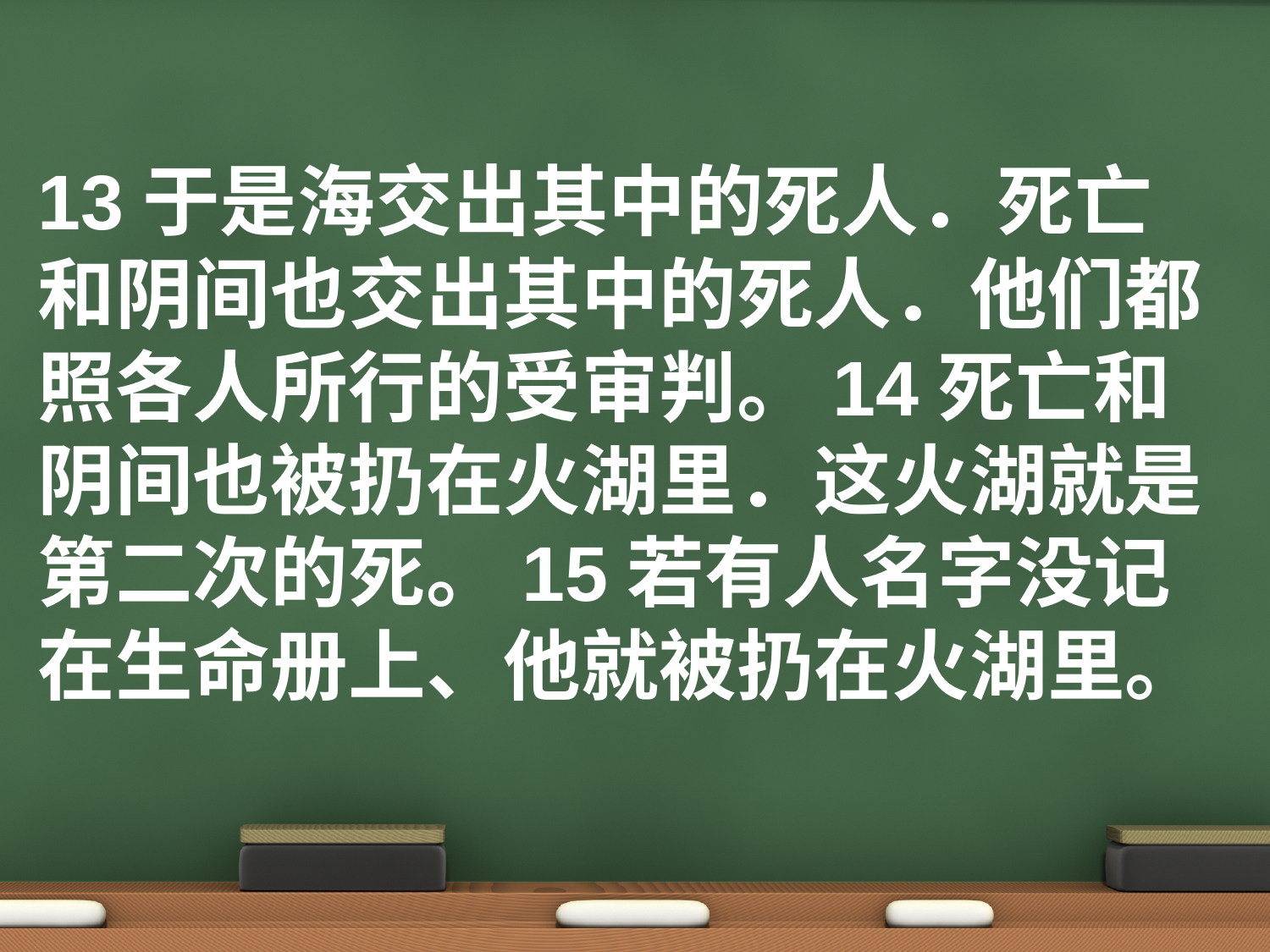

13于是海交出其中的死人．死亡和阴间也交出其中的死人．他们都照各人所行的受审判。14死亡和阴间也被扔在火湖里．这火湖就是第二次的死。15若有人名字没记在生命册上、他就被扔在火湖里。